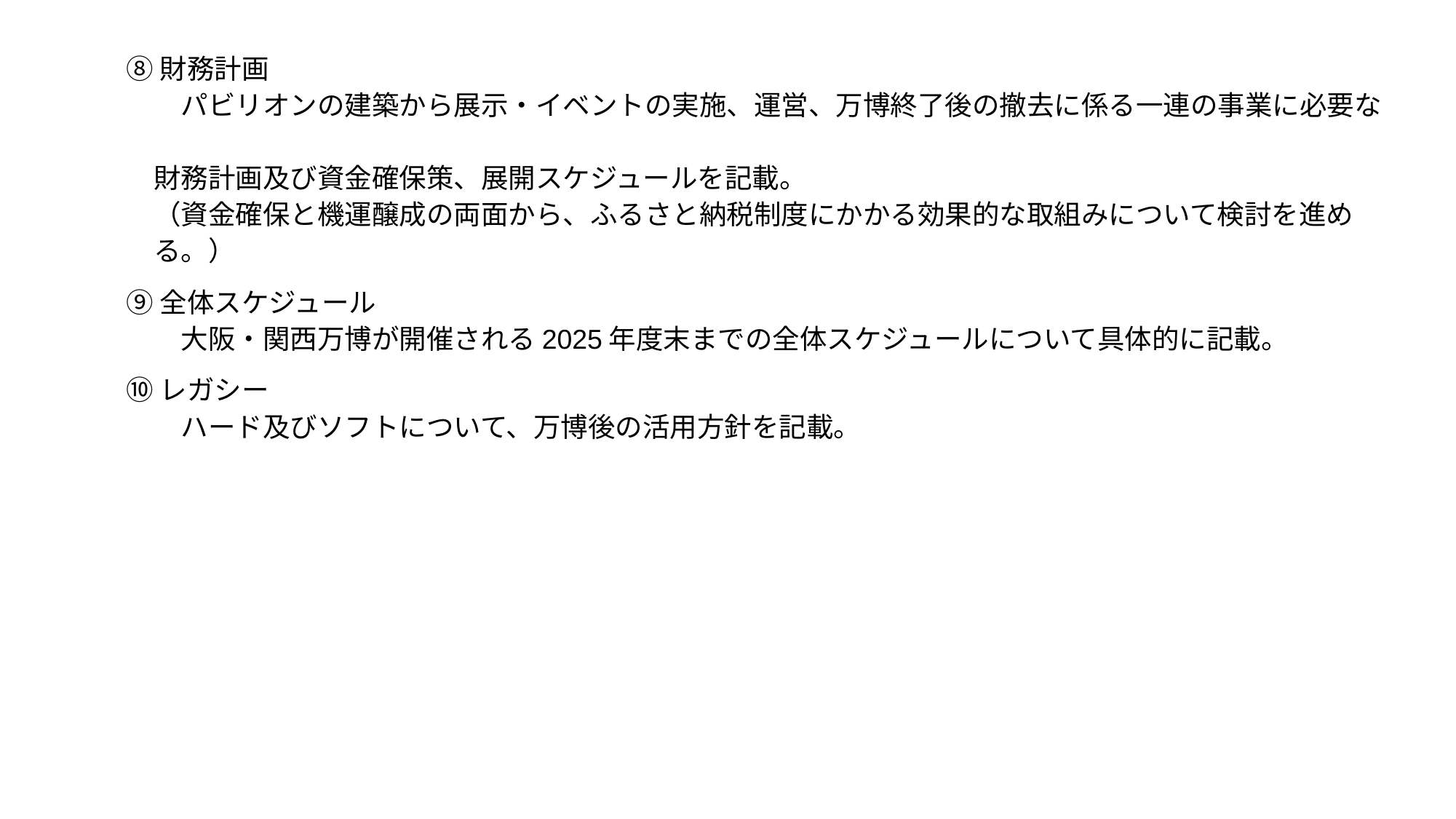

⑧財務計画
　　パビリオンの建築から展示・イベントの実施、運営、万博終了後の撤去に係る一連の事業に必要な
　財務計画及び資金確保策、展開スケジュールを記載。
　（資金確保と機運醸成の両面から、ふるさと納税制度にかかる効果的な取組みについて検討を進め
　る。）

⑨全体スケジュール
　　大阪・関西万博が開催される2025年度末までの全体スケジュールについて具体的に記載。

⑩レガシー
　　ハード及びソフトについて、万博後の活用方針を記載。